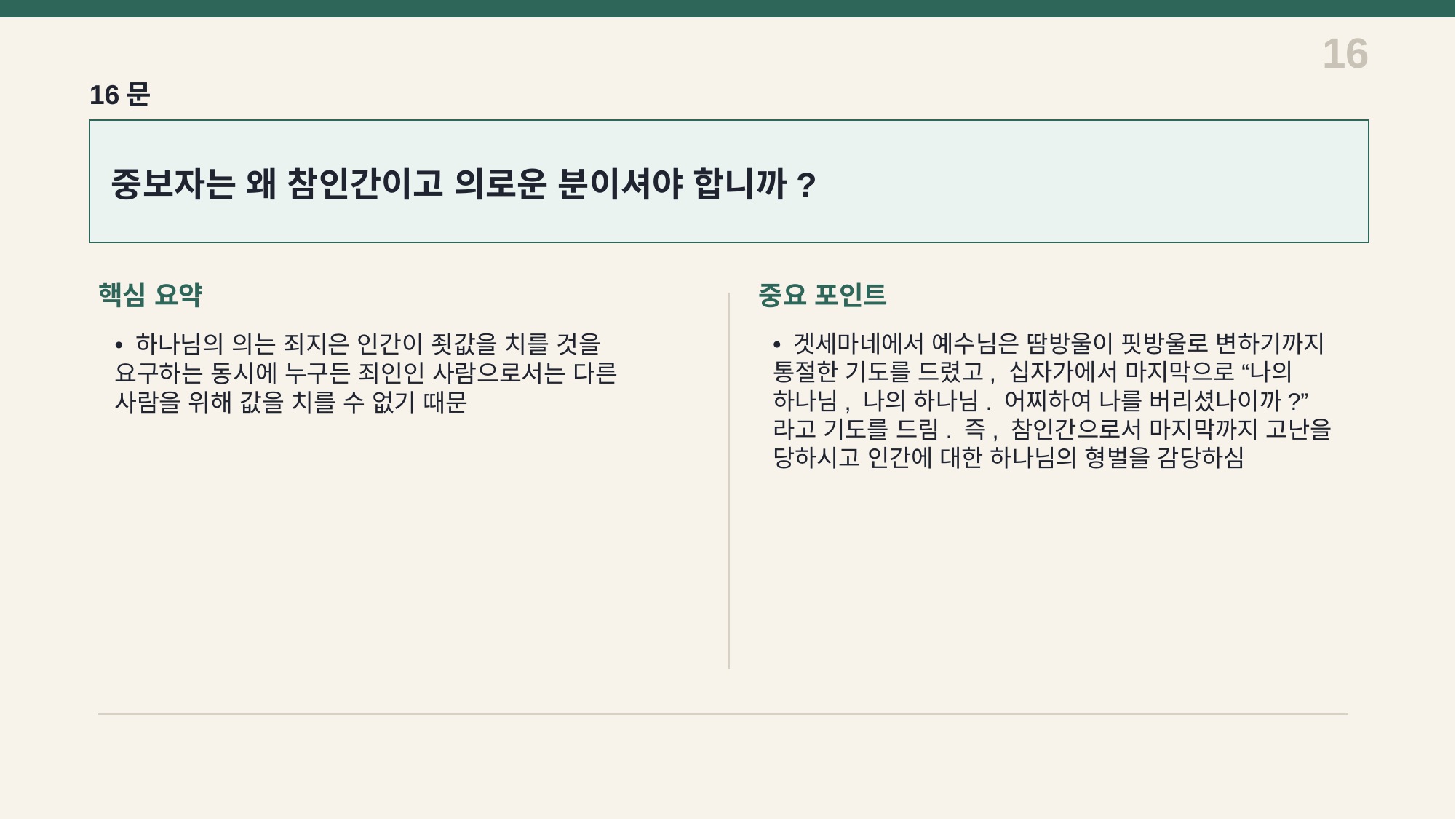

16
16문

중보자는 왜 참인간이고 의로운 분이셔야 합니까?
핵심 요약
중요 포인트
• 하나님의 의는 죄지은 인간이 죗값을 치를 것을 요구하는 동시에 누구든 죄인인 사람으로서는 다른 사람을 위해 값을 치를 수 없기 때문
• 겟세마네에서 예수님은 땀방울이 핏방울로 변하기까지 통절한 기도를 드렸고, 십자가에서 마지막으로 “나의 하나님, 나의 하나님. 어찌하여 나를 버리셨나이까?”라고 기도를 드림. 즉, 참인간으로서 마지막까지 고난을 당하시고 인간에 대한 하나님의 형벌을 감당하심